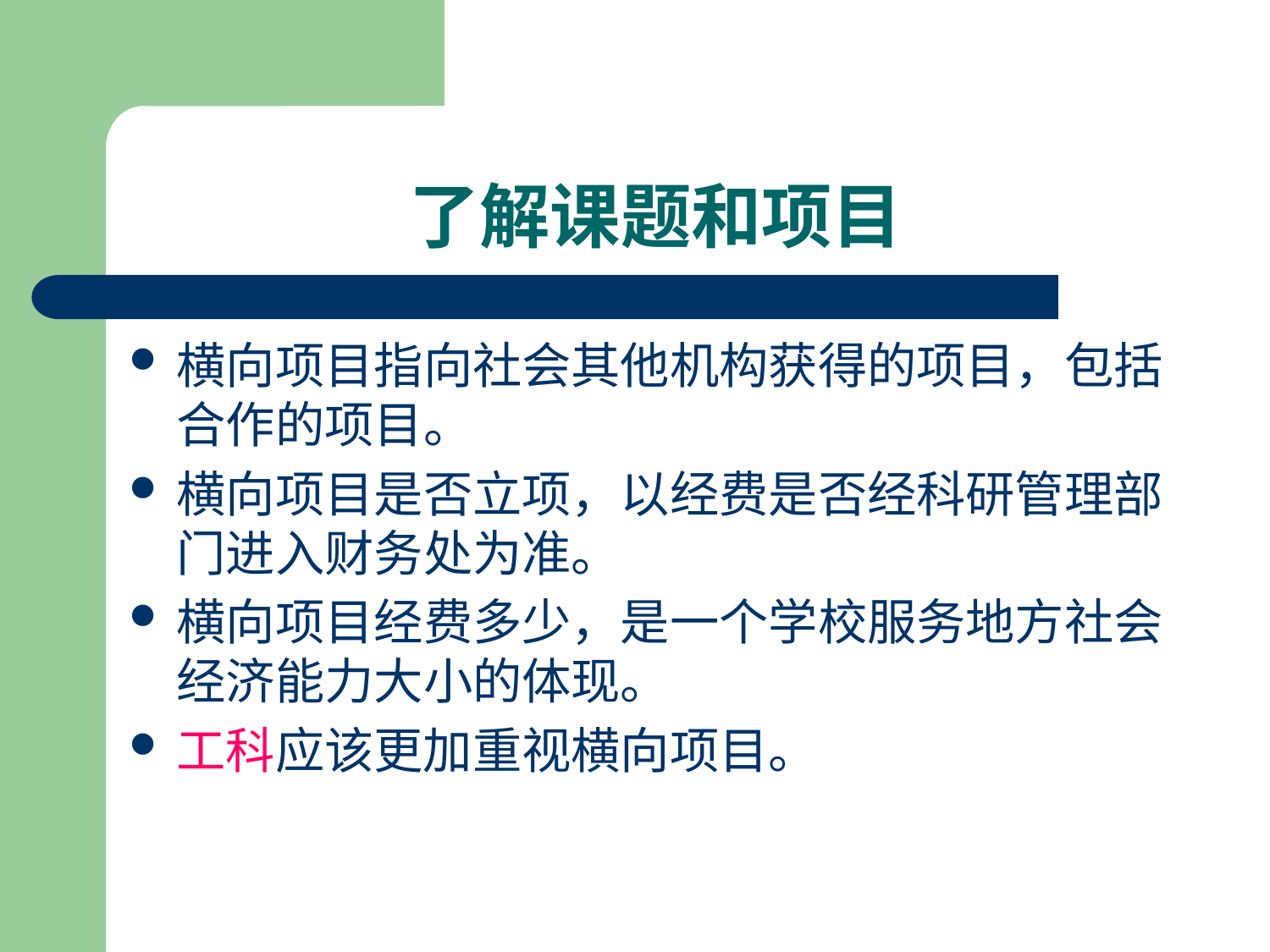

# 了解课题和项目
横向项目指向社会其他机构获得的项目，包括合作的项目。
横向项目是否立项，以经费是否经科研管理部门进入财务处为准。
横向项目经费多少，是一个学校服务地方社会经济能力大小的体现。
工科应该更加重视横向项目。